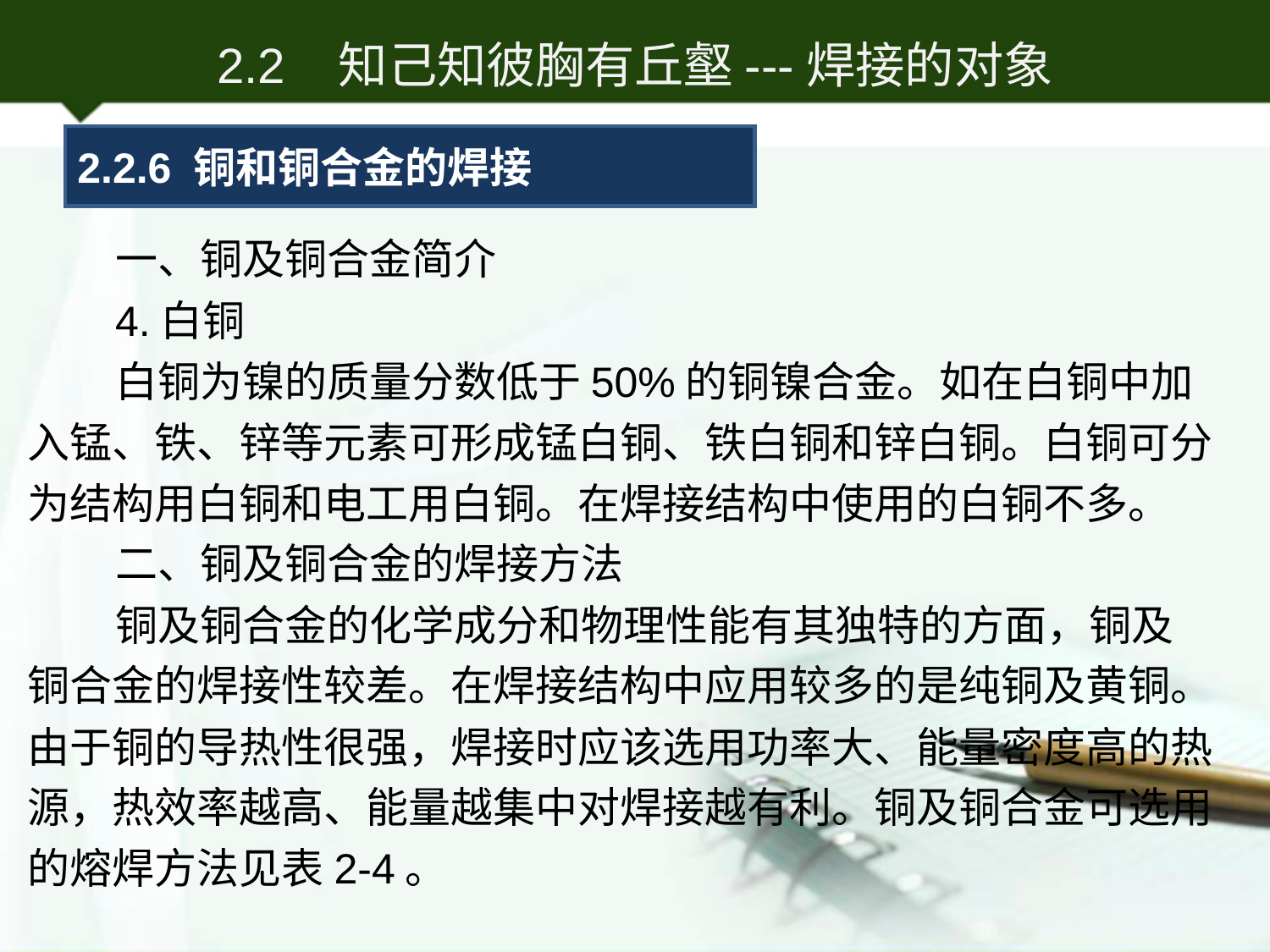

2.2   知己知彼胸有丘壑---焊接的对象
2.2.6 铜和铜合金的焊接
一、铜及铜合金简介
4.白铜
白铜为镍的质量分数低于50%的铜镍合金。如在白铜中加入锰、铁、锌等元素可形成锰白铜、铁白铜和锌白铜。白铜可分为结构用白铜和电工用白铜。在焊接结构中使用的白铜不多。
二、铜及铜合金的焊接方法
铜及铜合金的化学成分和物理性能有其独特的方面，铜及铜合金的焊接性较差。在焊接结构中应用较多的是纯铜及黄铜。由于铜的导热性很强，焊接时应该选用功率大、能量密度高的热源，热效率越高、能量越集中对焊接越有利。铜及铜合金可选用的熔焊方法见表2-4。